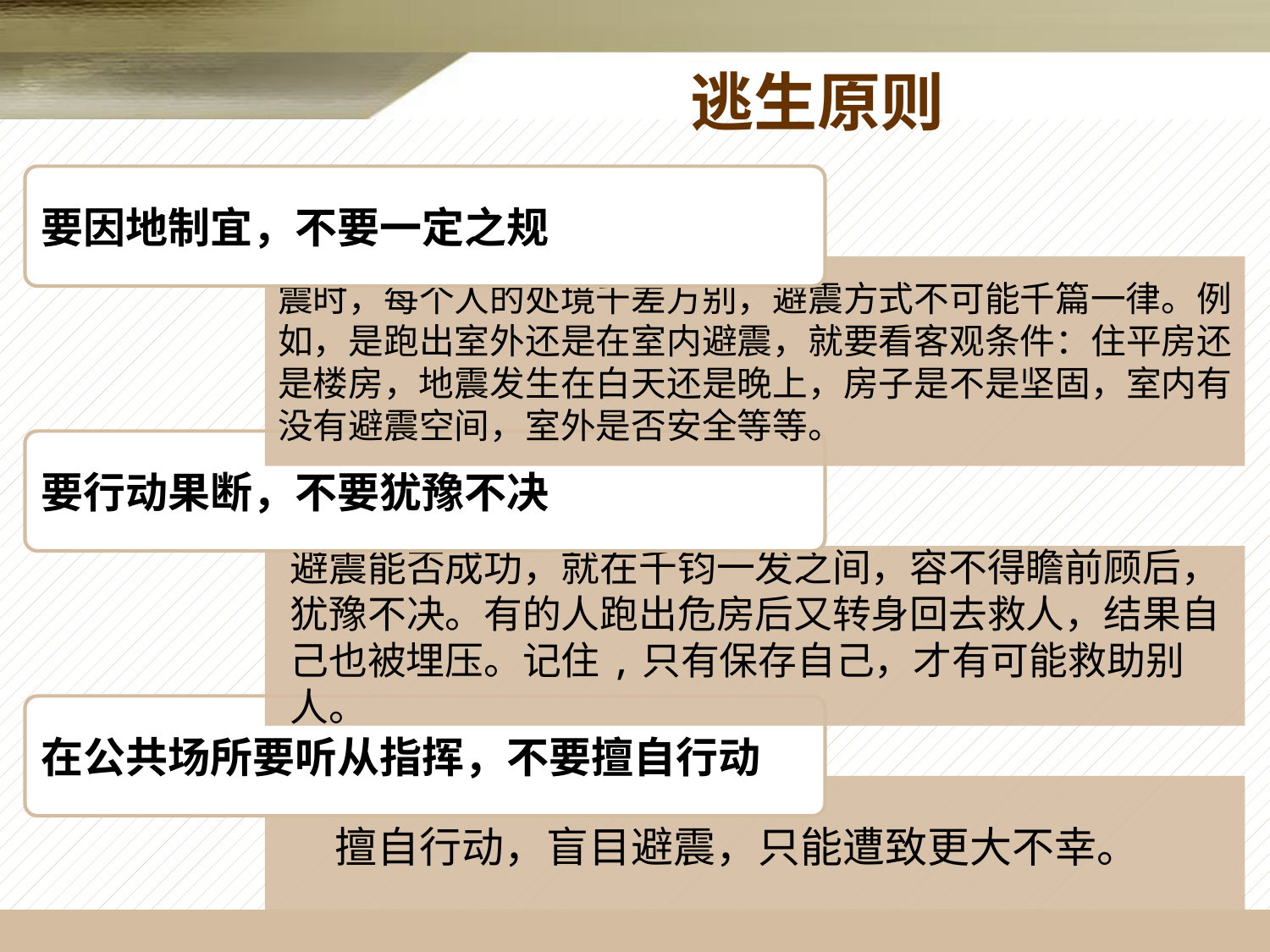

逃生原则
要因地制宜，不要一定之规
震时，每个人的处境千差万别，避震方式不可能千篇一律。例如，是跑出室外还是在室内避震，就要看客观条件：住平房还是楼房，地震发生在白天还是晚上，房子是不是坚固，室内有没有避震空间，室外是否安全等等。
要行动果断，不要犹豫不决
避震能否成功，就在千钧一发之间，容不得瞻前顾后，犹豫不决。有的人跑出危房后又转身回去救人，结果自己也被埋压。记住,只有保存自己，才有可能救助别人。
在公共场所要听从指挥，不要擅自行动
擅自行动，盲目避震，只能遭致更大不幸。